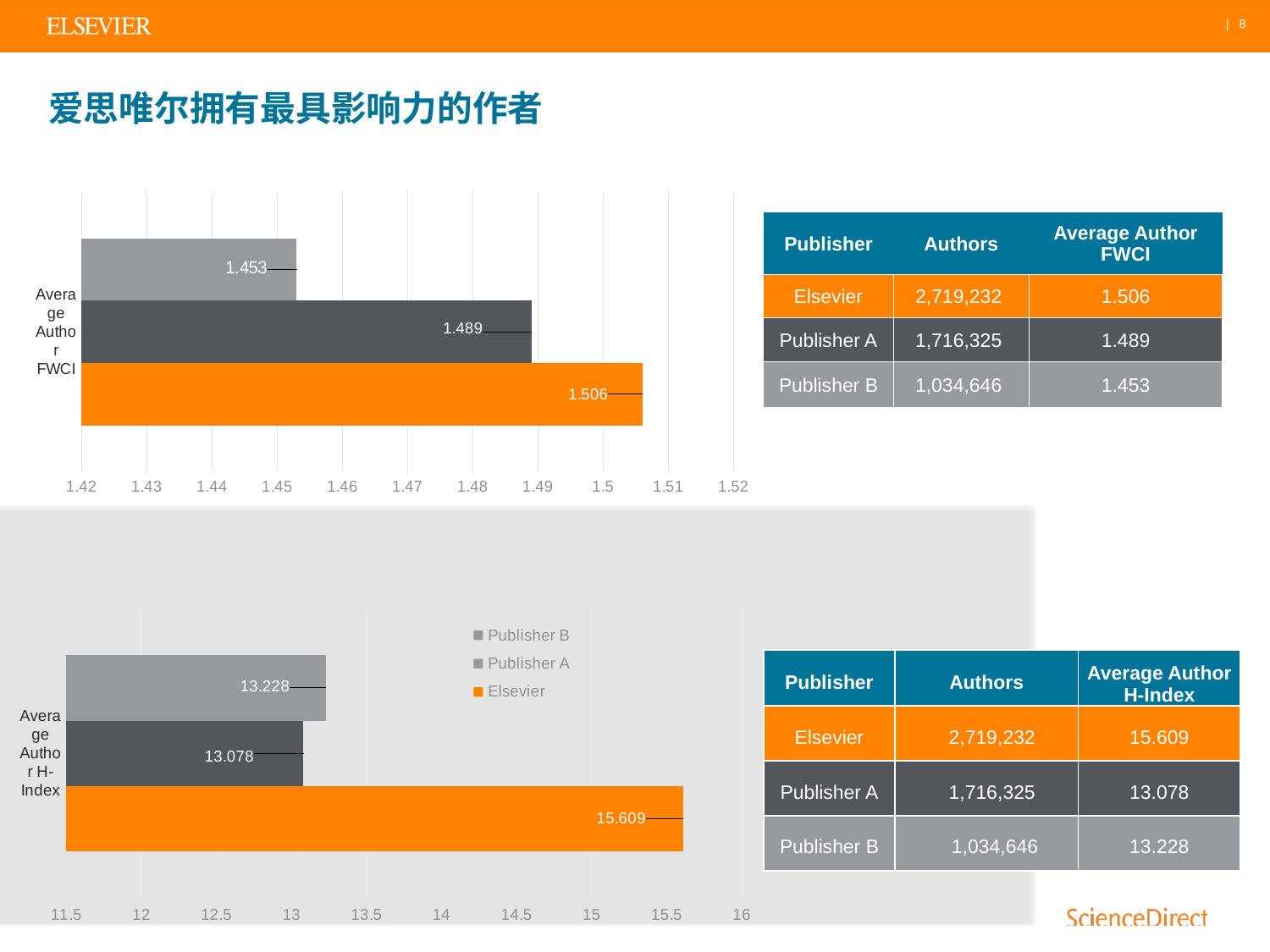

# 爱思唯尔拥有最具影响力的作者

### Chart

| Category | Elsevier | Publisher A | Publisher B |
|---|---|---|---|
| Average Author FWCI | 1.506 | 1.489 | 1.453 |
| Publisher | Authors | Average Author FWCI |
| --- | --- | --- |
| Elsevier | 2,719,232 | 1.506 |
| Publisher A | 1,716,325 | 1.489 |
| Publisher B | 1,034,646 | 1.453 |

### Chart

| Category | Elsevier | Publisher A | Publisher B |
|---|---|---|---|
| Average Author H-Index | 15.609 | 13.078 | 13.228 |
| Publisher | Authors | Average Author H-Index |
| --- | --- | --- |
| Elsevier | 2,719,232 | 15.609 |
| Publisher A | 1,716,325 | 13.078 |
| Publisher B | 1,034,646 | 13.228 |